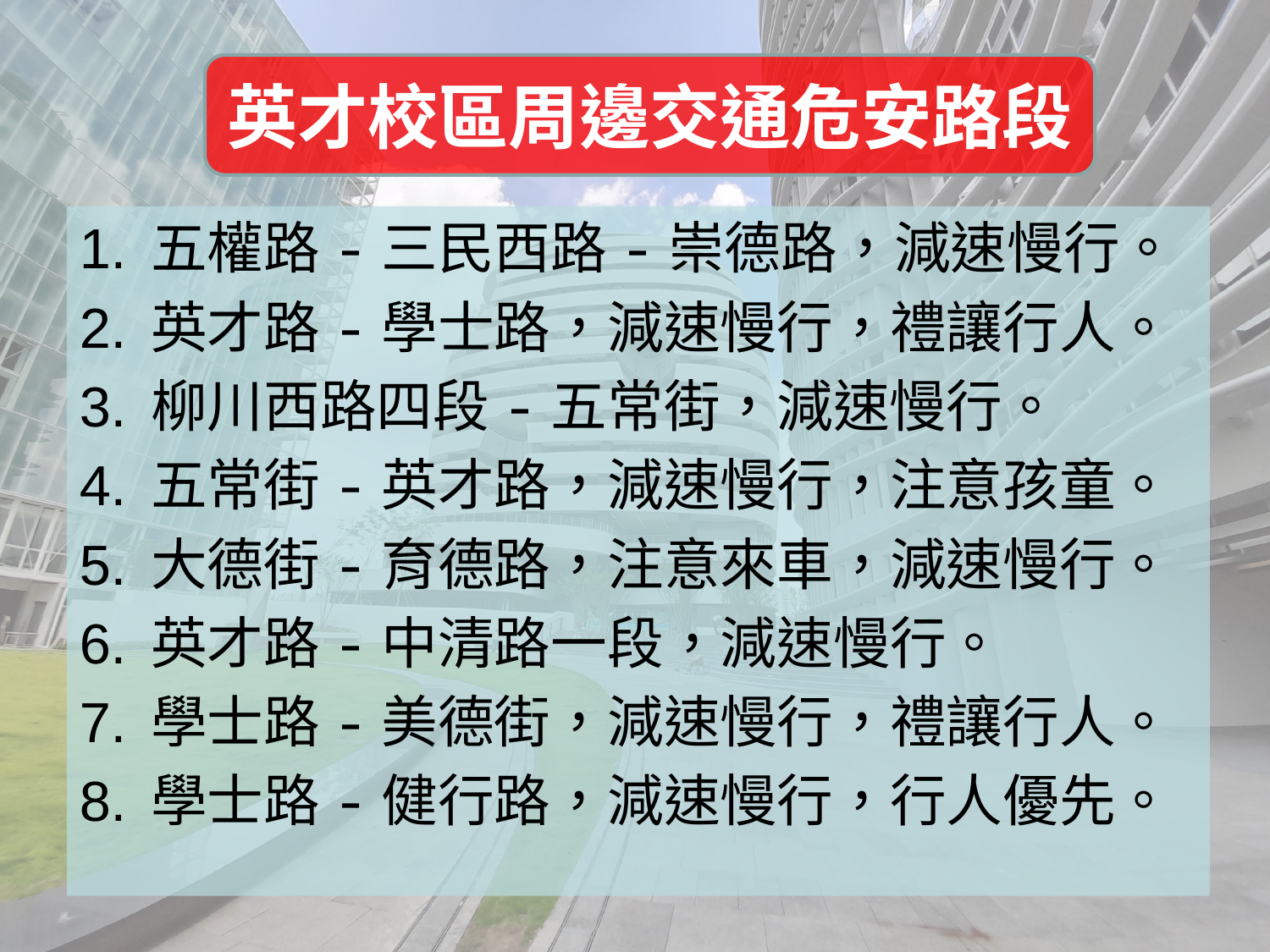

英才校區周邊交通危安路段
五權路-三民西路-崇德路，減速慢行。
英才路-學士路，減速慢行，禮讓行人。
柳川西路四段-五常街，減速慢行。
五常街-英才路，減速慢行，注意孩童。
大德街-育德路，注意來車，減速慢行。
英才路-中清路一段，減速慢行。
學士路-美德街，減速慢行，禮讓行人。
學士路-健行路，減速慢行，行人優先。